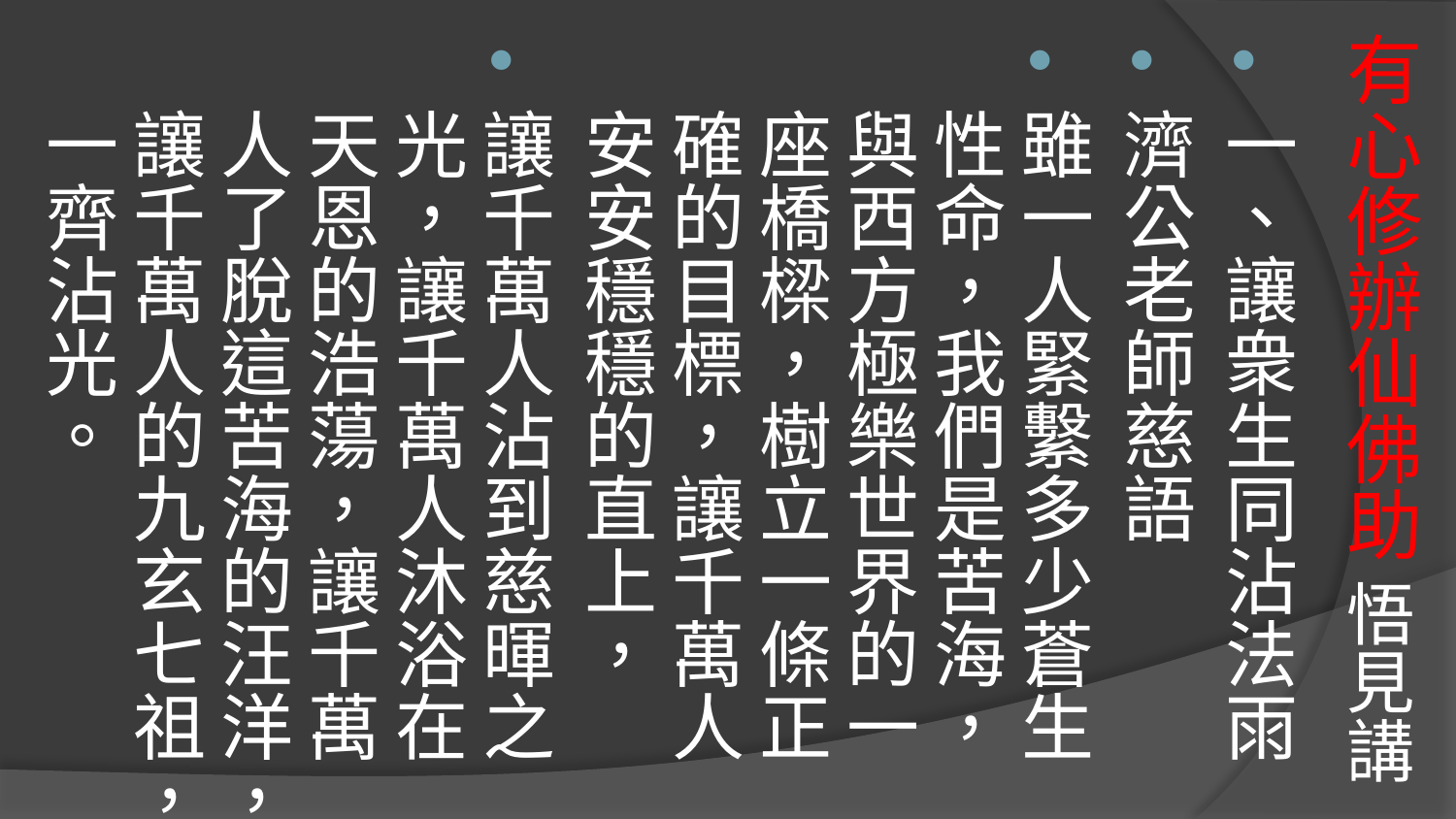

# 有心修辦仙佛助 悟見講
一、讓衆生同沾法雨
濟公老師慈語
雖一人緊繫多少蒼生性命，我們是苦海，與西方極樂世界的一座橋樑，樹立一條正確的目標，讓千萬人安安穩穩的直上，
讓千萬人沾到慈暉之光，讓千萬人沐浴在天恩的浩蕩，讓千萬人了脫這苦海的汪洋，讓千萬人的九玄七祖，一齊沾光。